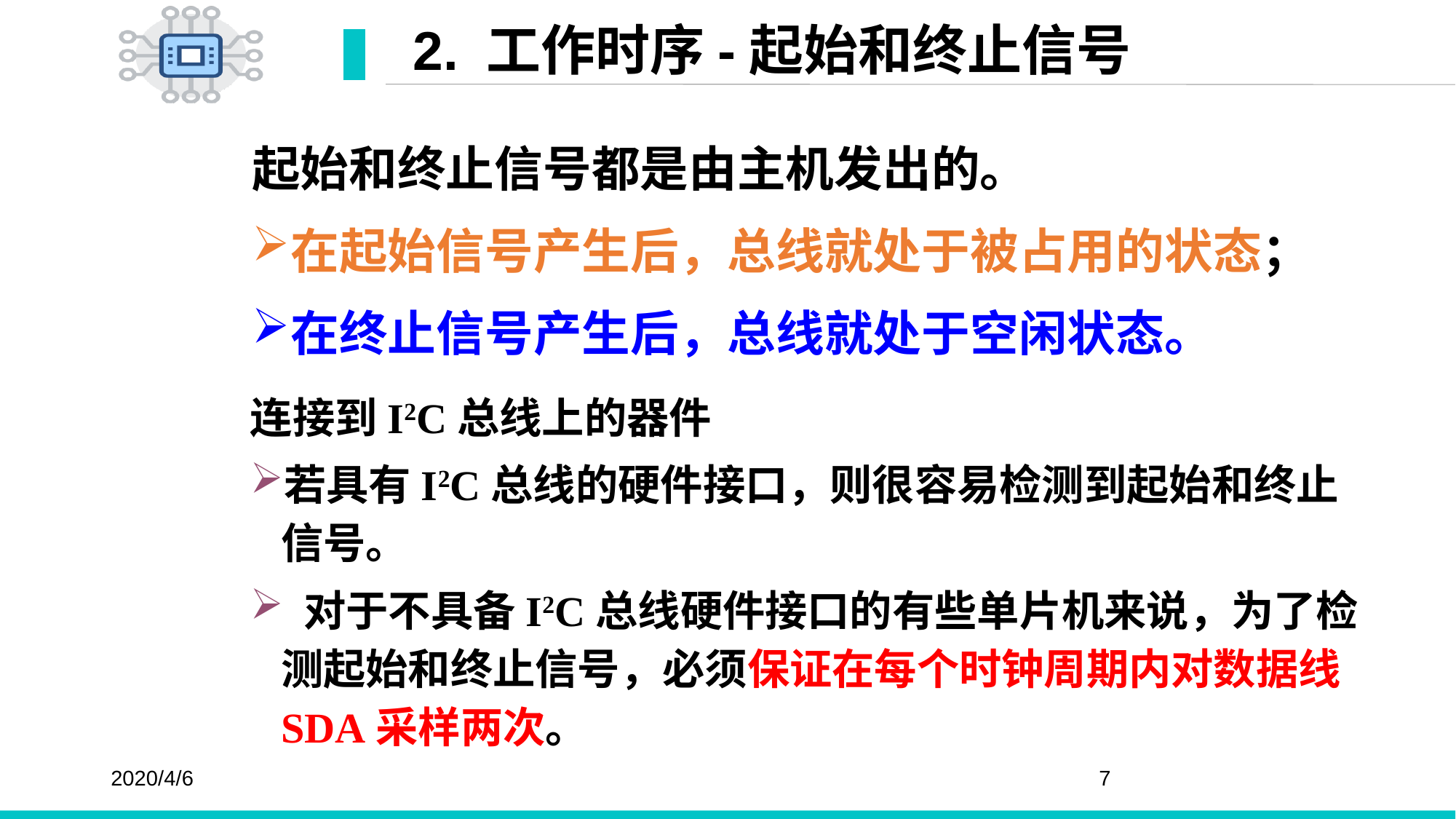

# 2. 工作时序-起始和终止信号
起始和终止信号都是由主机发出的。
在起始信号产生后，总线就处于被占用的状态；
在终止信号产生后，总线就处于空闲状态。
连接到I2C总线上的器件
若具有I2C总线的硬件接口，则很容易检测到起始和终止信号。
 对于不具备I2C总线硬件接口的有些单片机来说，为了检测起始和终止信号，必须保证在每个时钟周期内对数据线SDA采样两次。
2020/4/6
7